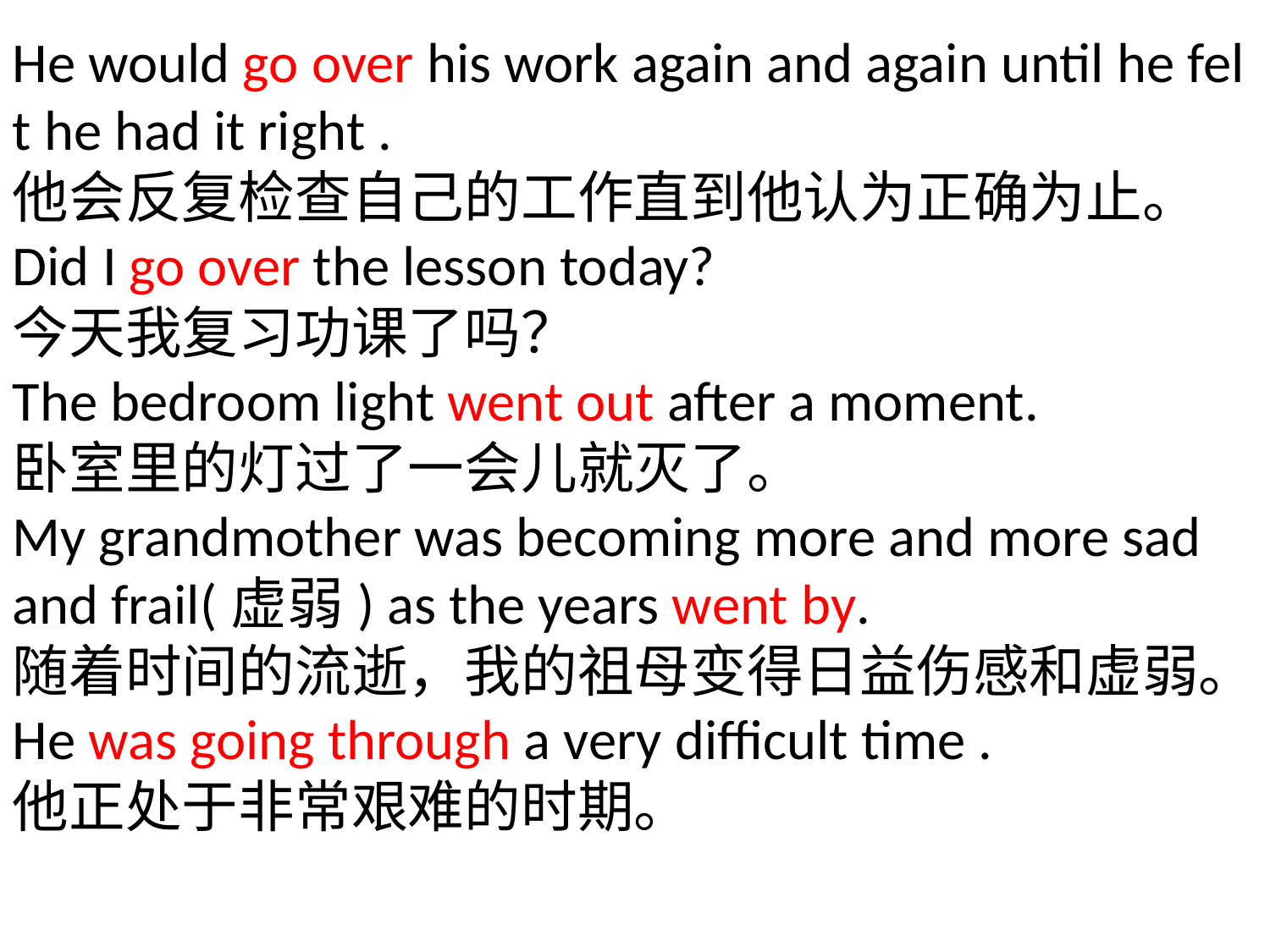

He would go over his work again and again until he felt he had it right .
他会反复检查自己的工作直到他认为正确为止。
Did I go over the lesson today?
今天我复习功课了吗？
The bedroom light went out after a moment.
卧室里的灯过了一会儿就灭了。
My grandmother was becoming more and more sad and frail(虚弱) as the years went by.
随着时间的流逝，我的祖母变得日益伤感和虚弱。
He was going through a very difficult time .
他正处于非常艰难的时期。